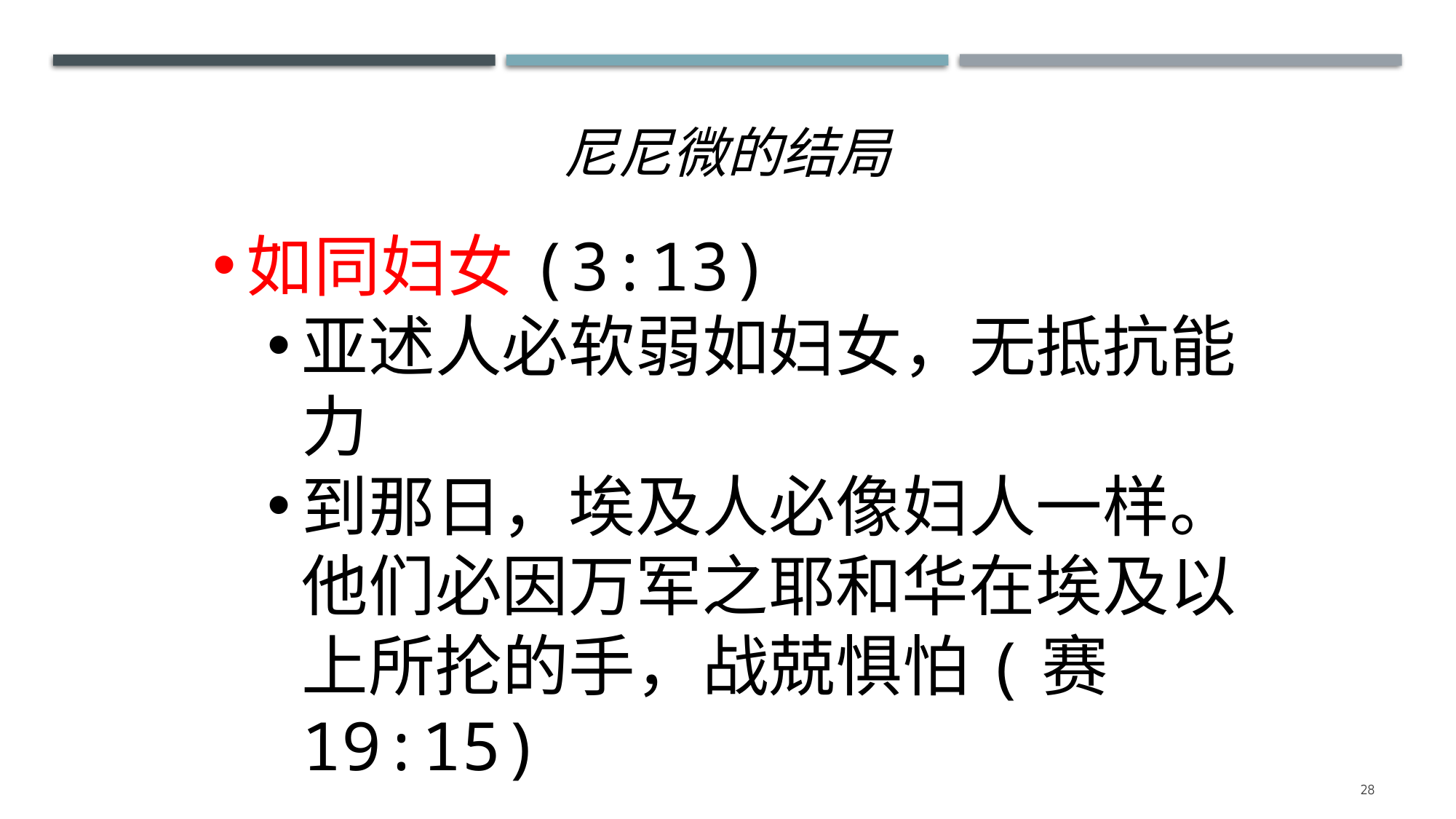

尼尼微的结局

如同妇女(3:13)
亚述人必软弱如妇女，无抵抗能力
到那日，埃及人必像妇人一样。他们必因万军之耶和华在埃及以上所抡的手，战兢惧怕(赛19:15)
28